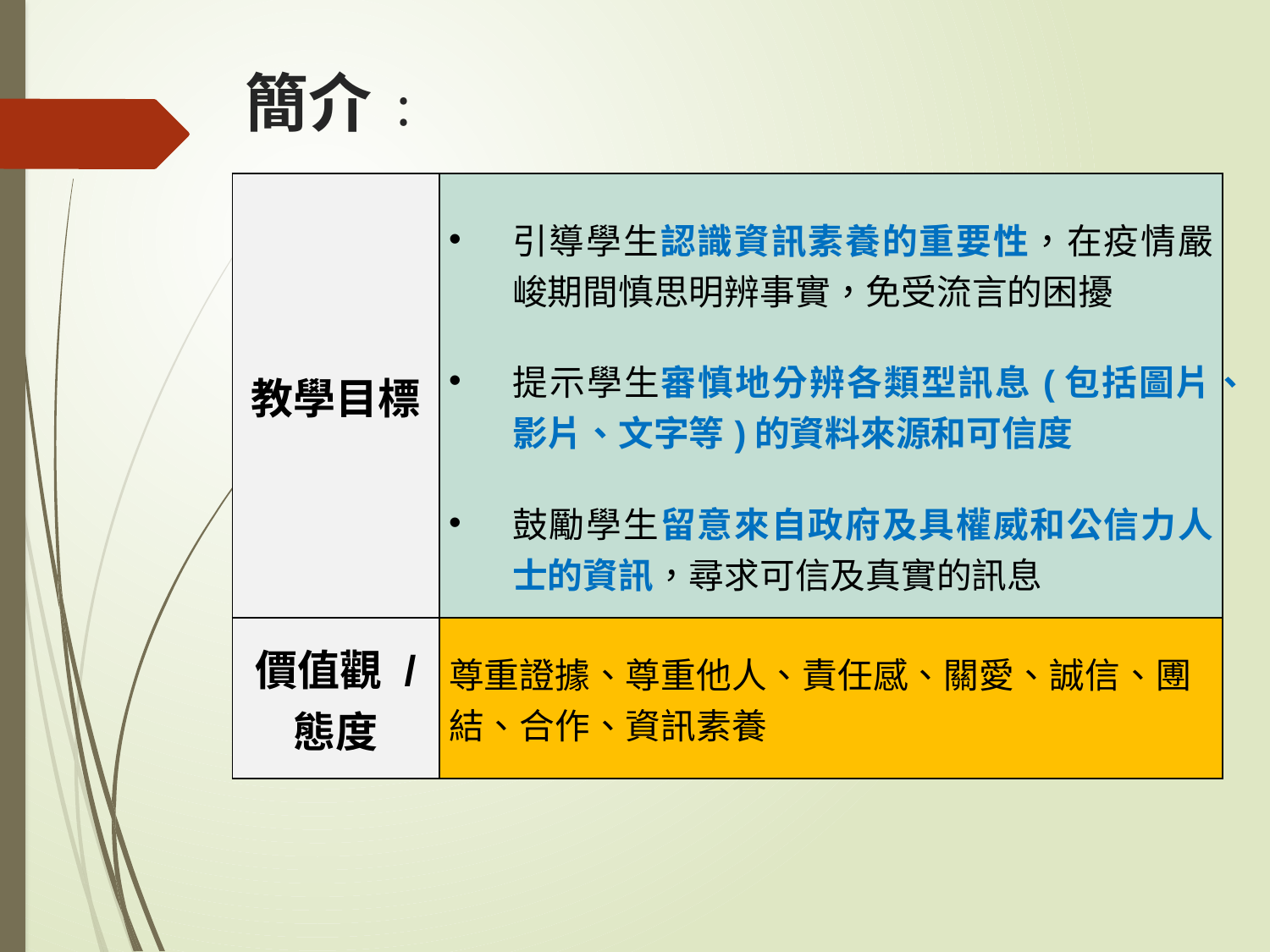

# 簡介﹕
| 教學目標 | 引導學生認識資訊素養的重要性，在疫情嚴峻期間慎思明辨事實，免受流言的困擾 提示學生審慎地分辨各類型訊息(包括圖片、影片、文字等)的資料來源和可信度 鼓勵學生留意來自政府及具權威和公信力人士的資訊，尋求可信及真實的訊息 |
| --- | --- |
| 價值觀 / 態度 | 尊重證據、尊重他人、責任感、關愛、誠信、圑結、合作、資訊素養 |